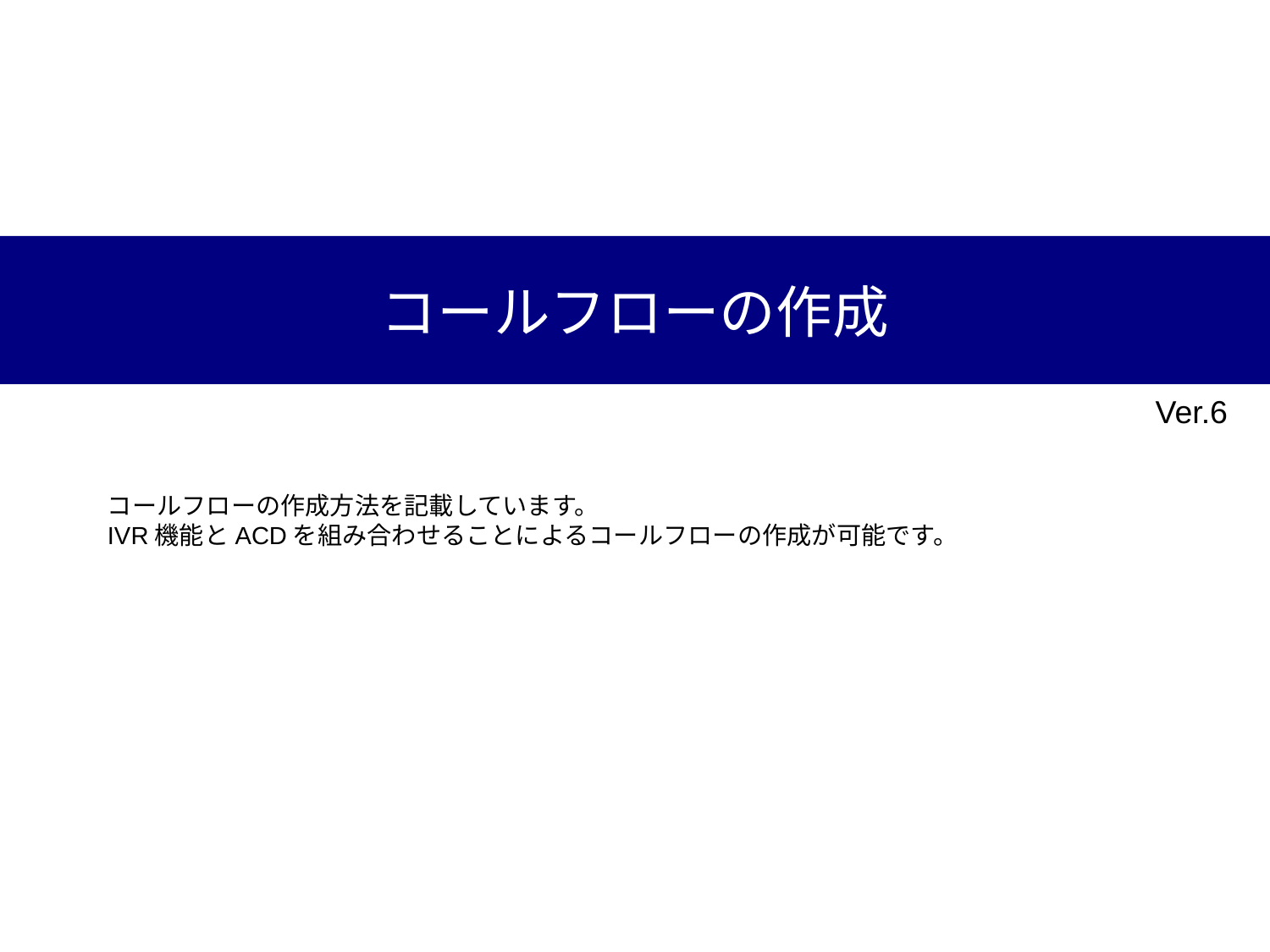

コールフローの作成
Ver.6
コールフローの作成方法を記載しています。
IVR機能とACDを組み合わせることによるコールフローの作成が可能です。